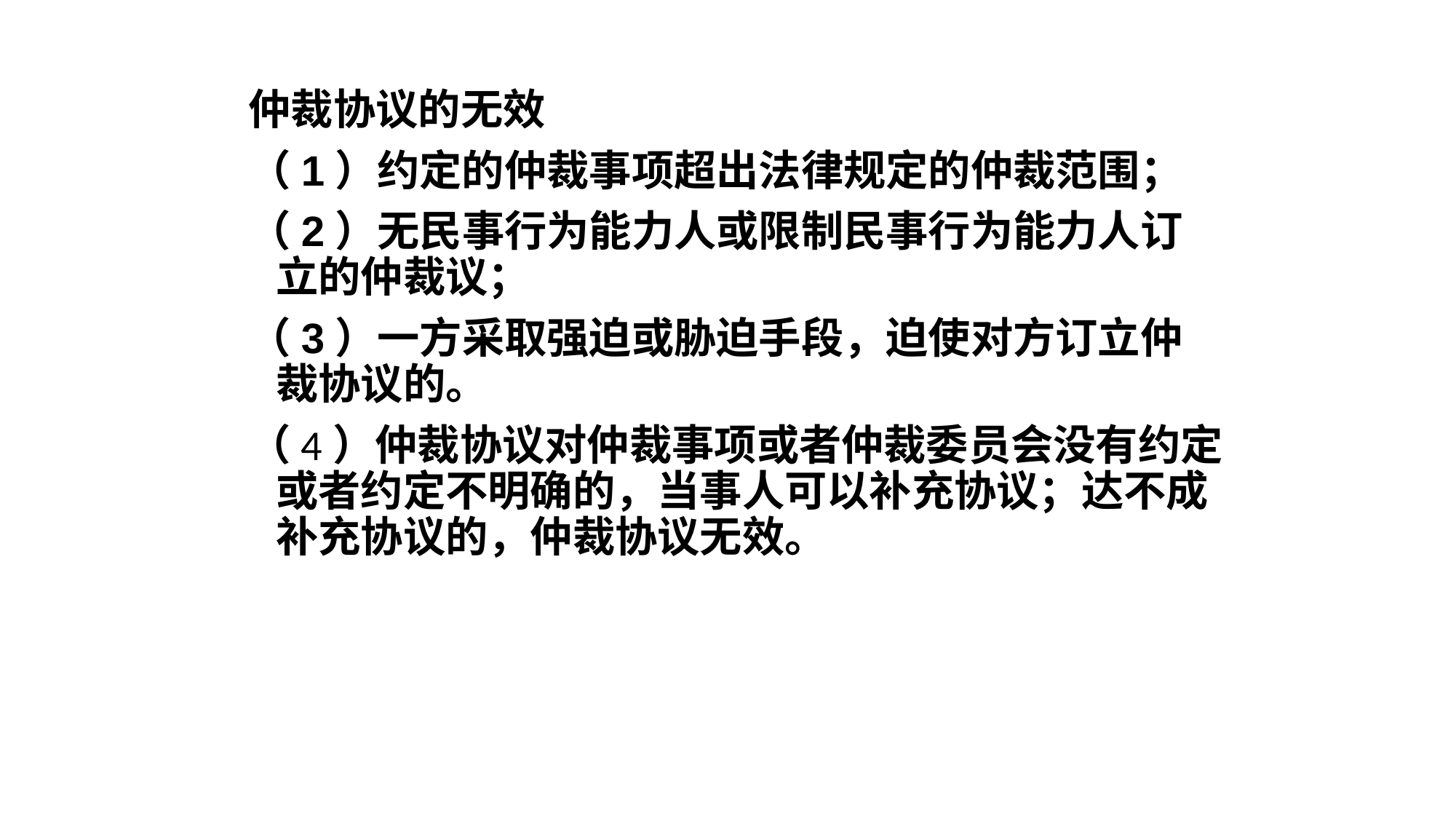

仲裁协议的无效
（1）约定的仲裁事项超出法律规定的仲裁范围；
（2）无民事行为能力人或限制民事行为能力人订立的仲裁议；
（3）一方采取强迫或胁迫手段，迫使对方订立仲裁协议的。
（4）仲裁协议对仲裁事项或者仲裁委员会没有约定或者约定不明确的，当事人可以补充协议；达不成补充协议的，仲裁协议无效。